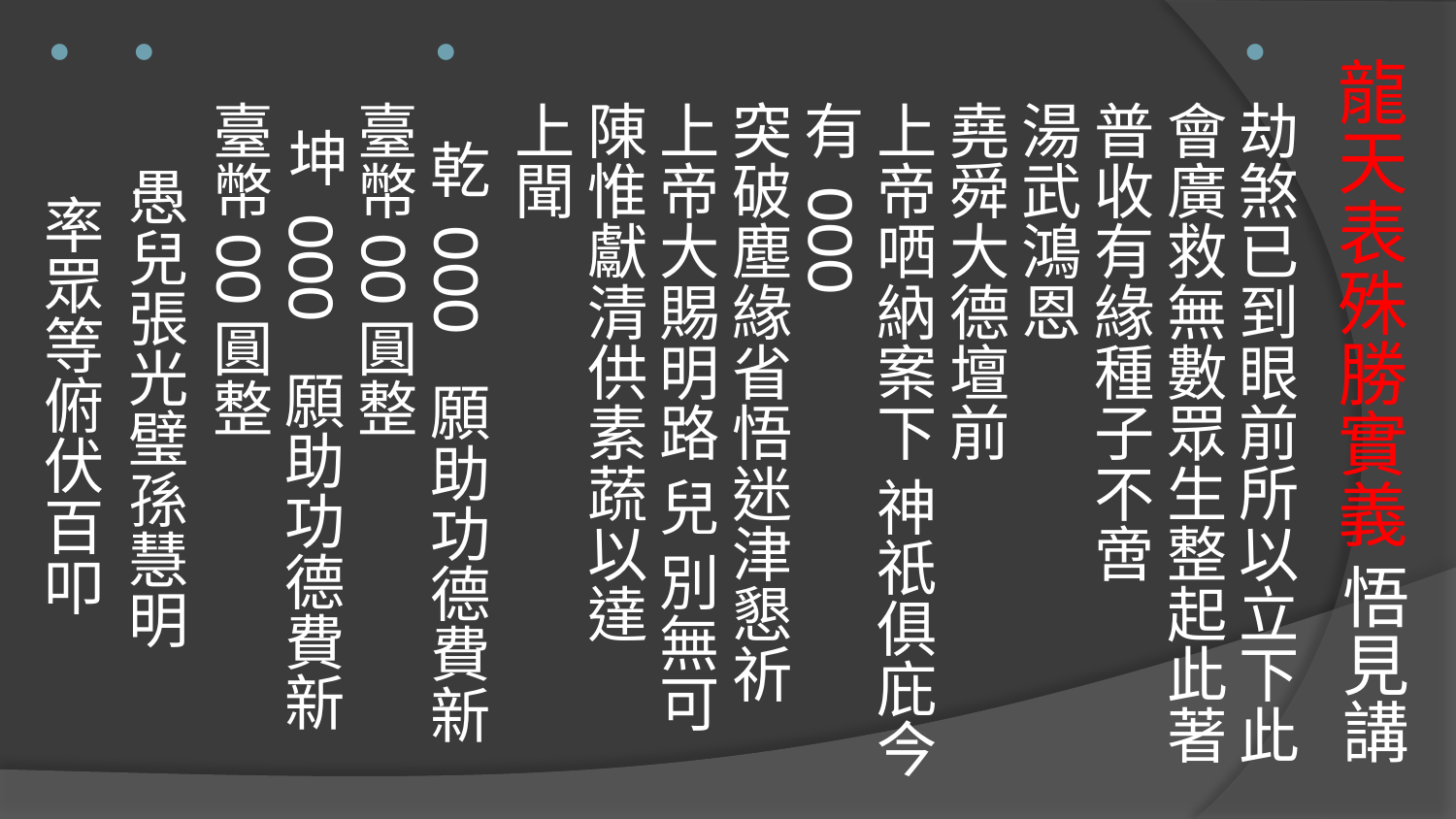

劫煞已到眼前所以立下此會廣救無數眾生整起此著
普收有緣種子不啻 
湯武鴻恩 
堯舜大德壇前 
上帝哂納案下 神祇俱庇今有 OOO
突破塵緣省悟迷津懇祈 
上帝大賜明路 兒 別無可陳惟獻清供素蔬以達 
上聞
  乾 OOO 願助功德費新臺幣OO圓整
  坤 OOO 願助功德費新臺幣OO圓整
    愚兒張光璧孫慧明
      率眾等俯伏百叩
# 龍天表殊勝實義 悟見講